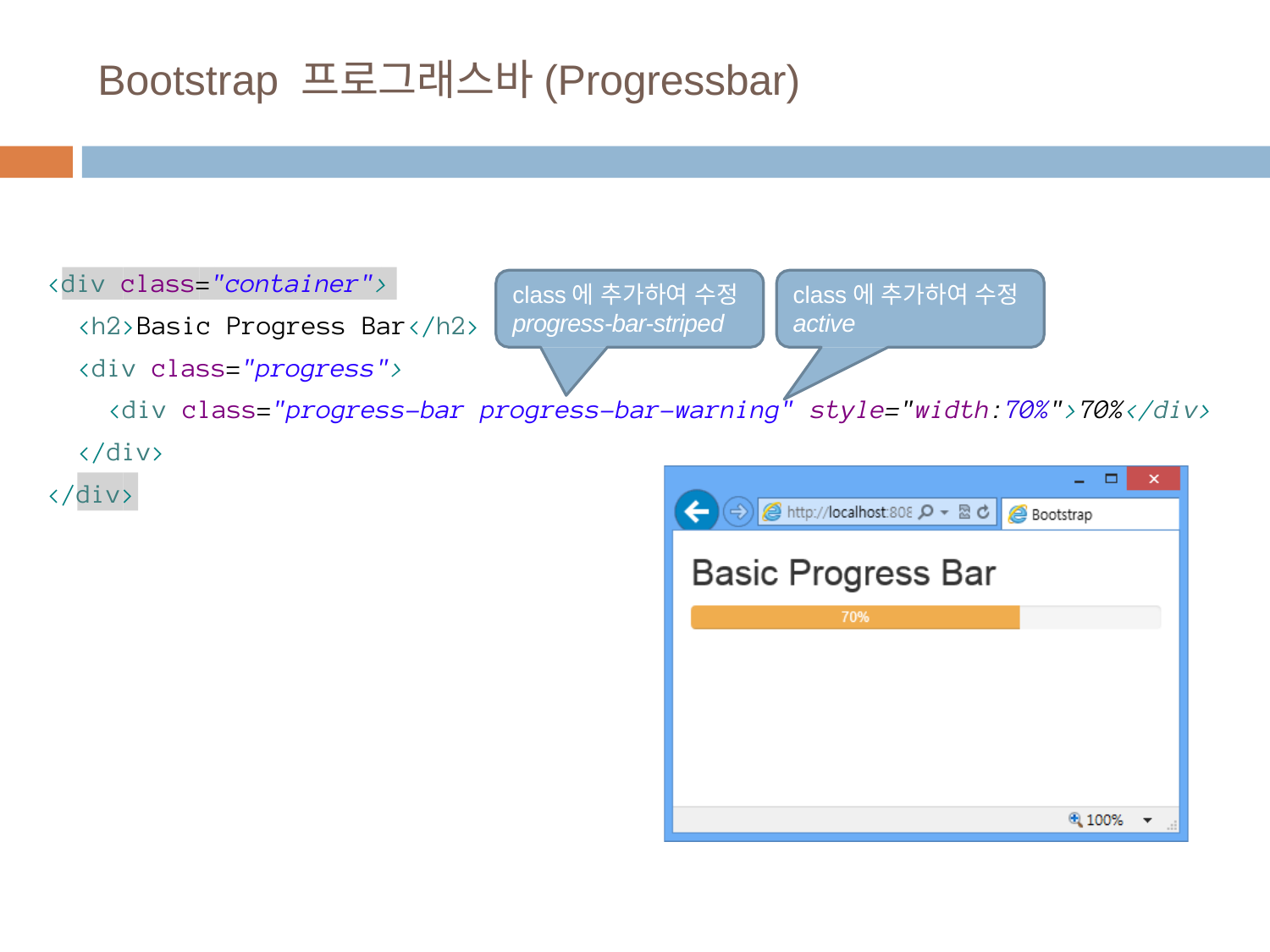

# Bootstrap 프로그래스바(Progressbar)
<div class="container">

class에 추가하여 수정
progress-bar-striped
class에 추가하여 수정
active
<h2>Basic Progress Bar</h2>
<div class="progress">
<div class="progress-bar progress-bar-warning" style="width:70%">70%</div>
</div>
</div>